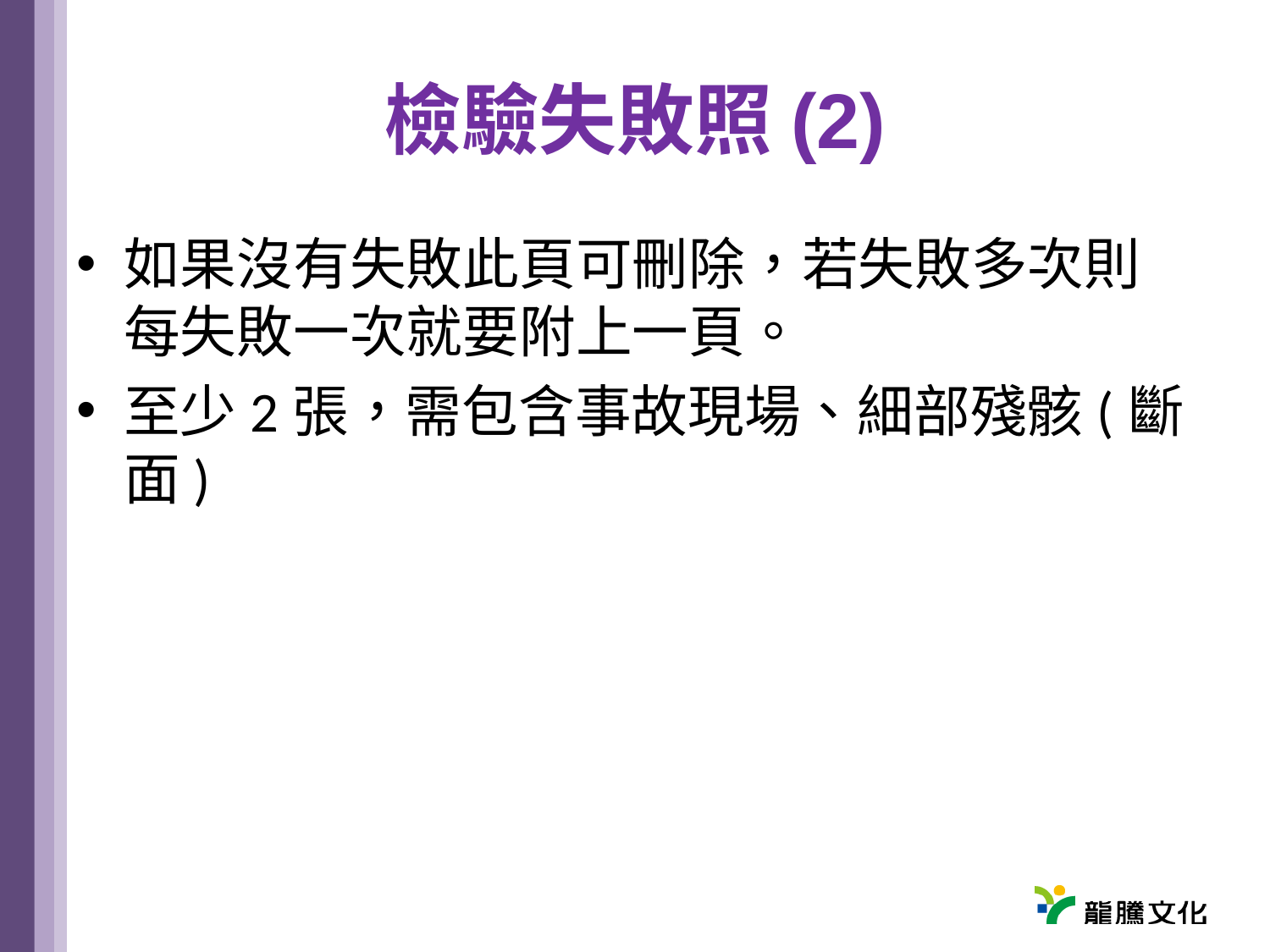

# 檢驗失敗照(2)
如果沒有失敗此頁可刪除，若失敗多次則每失敗一次就要附上一頁。
至少2張，需包含事故現場、細部殘骸(斷面)